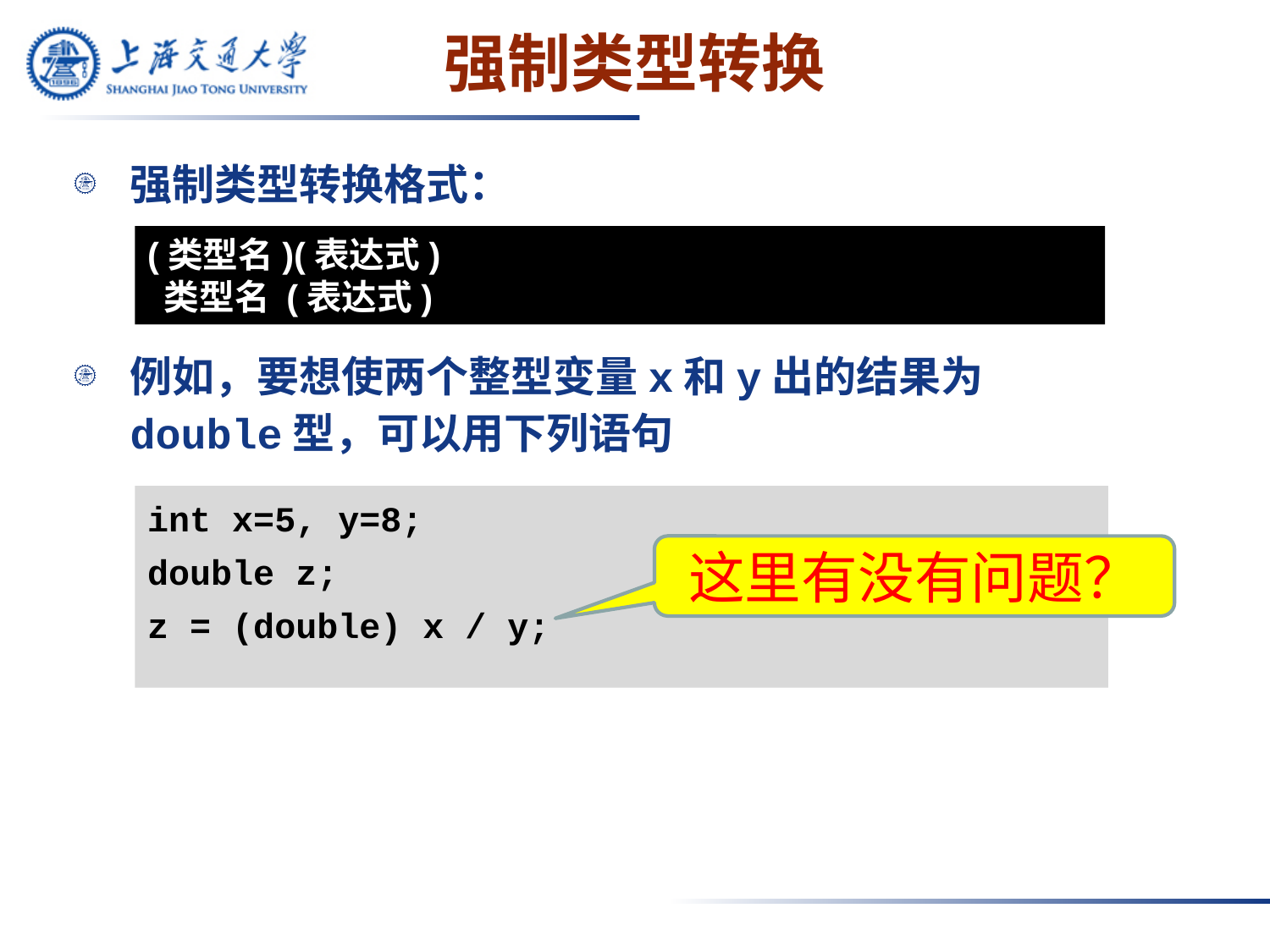

# 强制类型转换
强制类型转换格式：

例如，要想使两个整型变量x和y出的结果为double型，可以用下列语句
(类型名)(表达式)
 类型名 (表达式)
int x=5, y=8;
double z;
z = (double) x / y;
这里有没有问题？